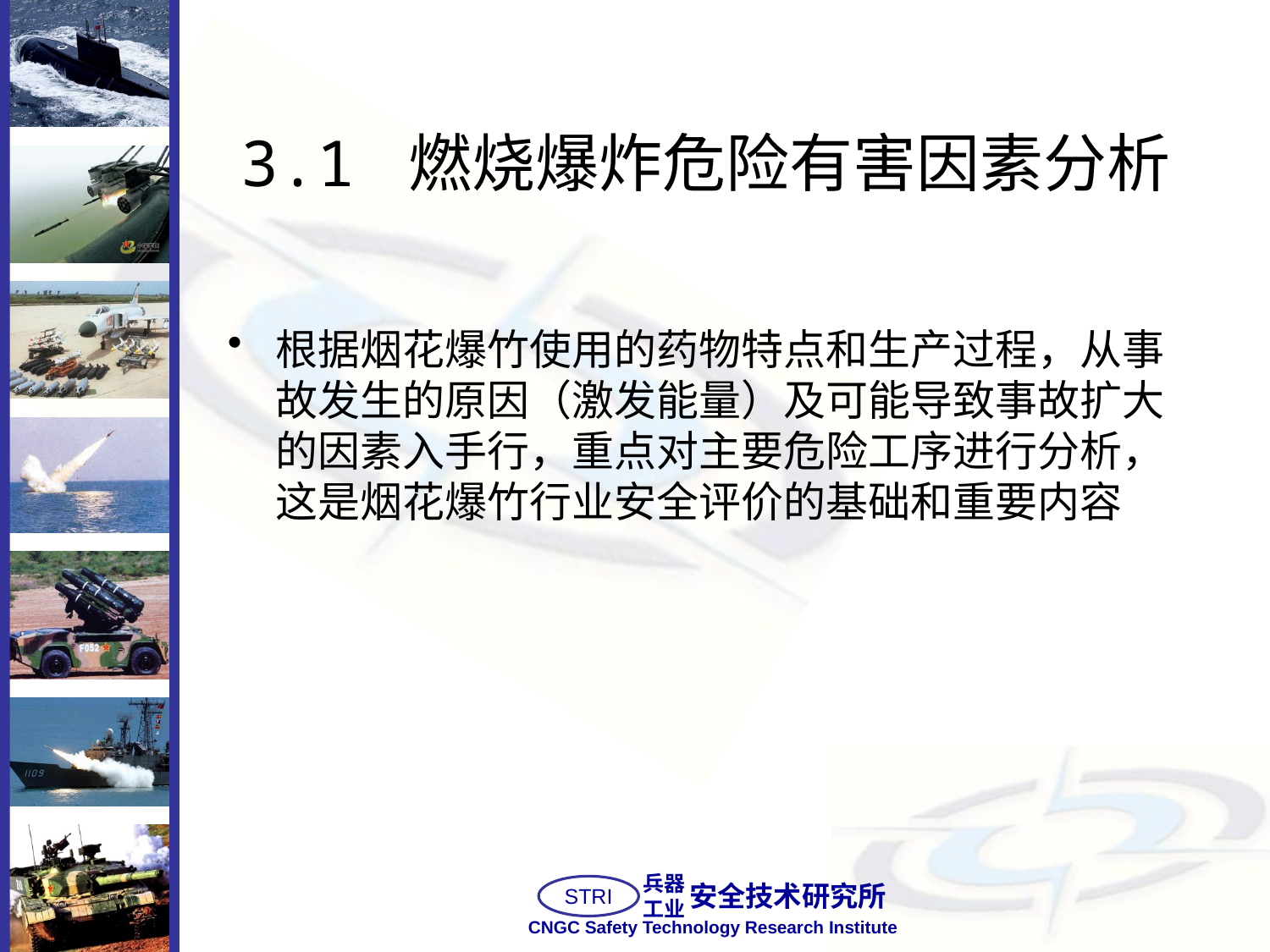

# 3.1 燃烧爆炸危险有害因素分析
根据烟花爆竹使用的药物特点和生产过程，从事故发生的原因（激发能量）及可能导致事故扩大的因素入手行，重点对主要危险工序进行分析，这是烟花爆竹行业安全评价的基础和重要内容